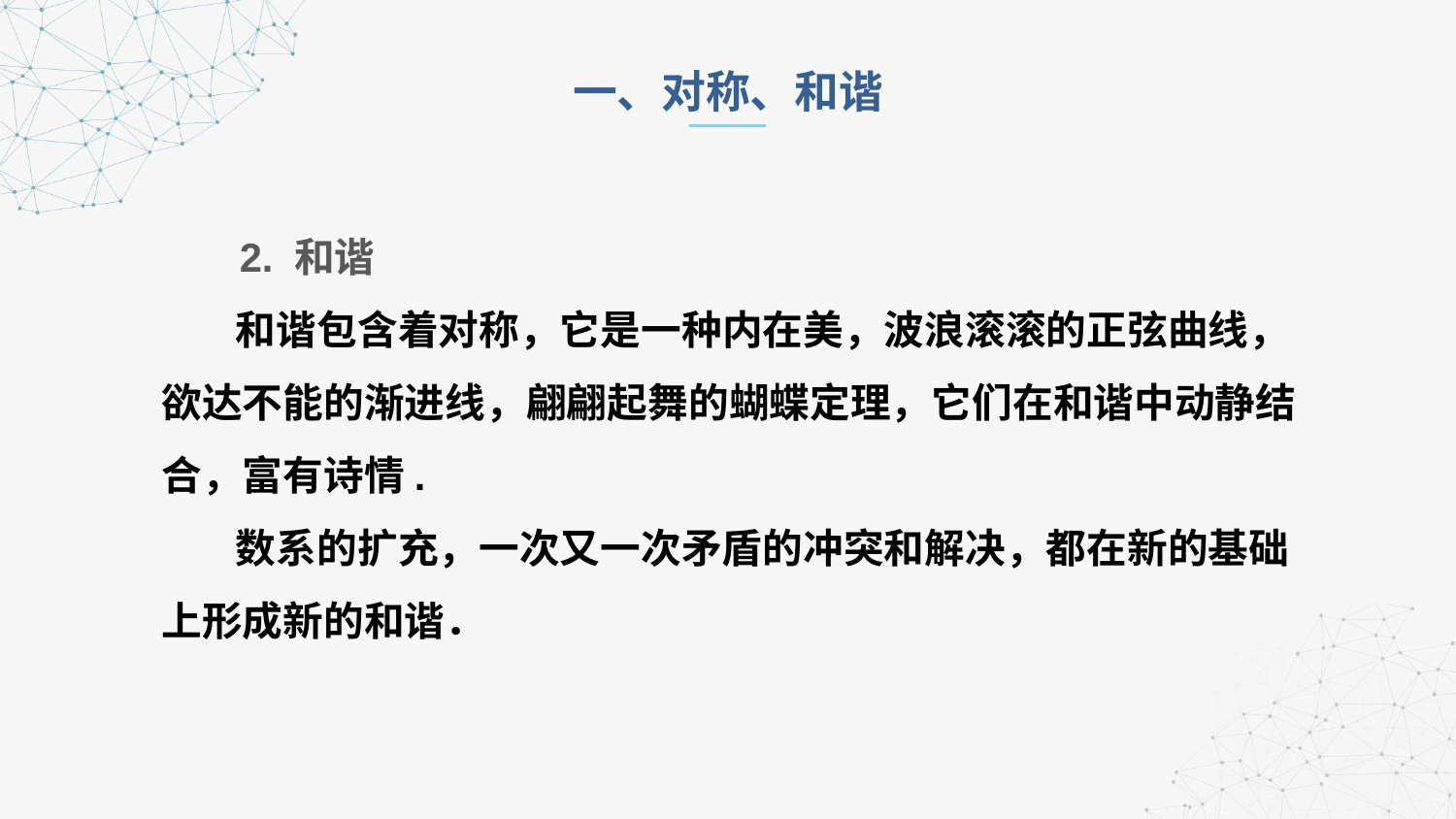

一、对称、和谐
       2. 和谐
       和谐包含着对称，它是一种内在美，波浪滚滚的正弦曲线，欲达不能的渐进线，翩翩起舞的蝴蝶定理，它们在和谐中动静结合，富有诗情.
       数系的扩充，一次又一次矛盾的冲突和解决，都在新的基础上形成新的和谐．